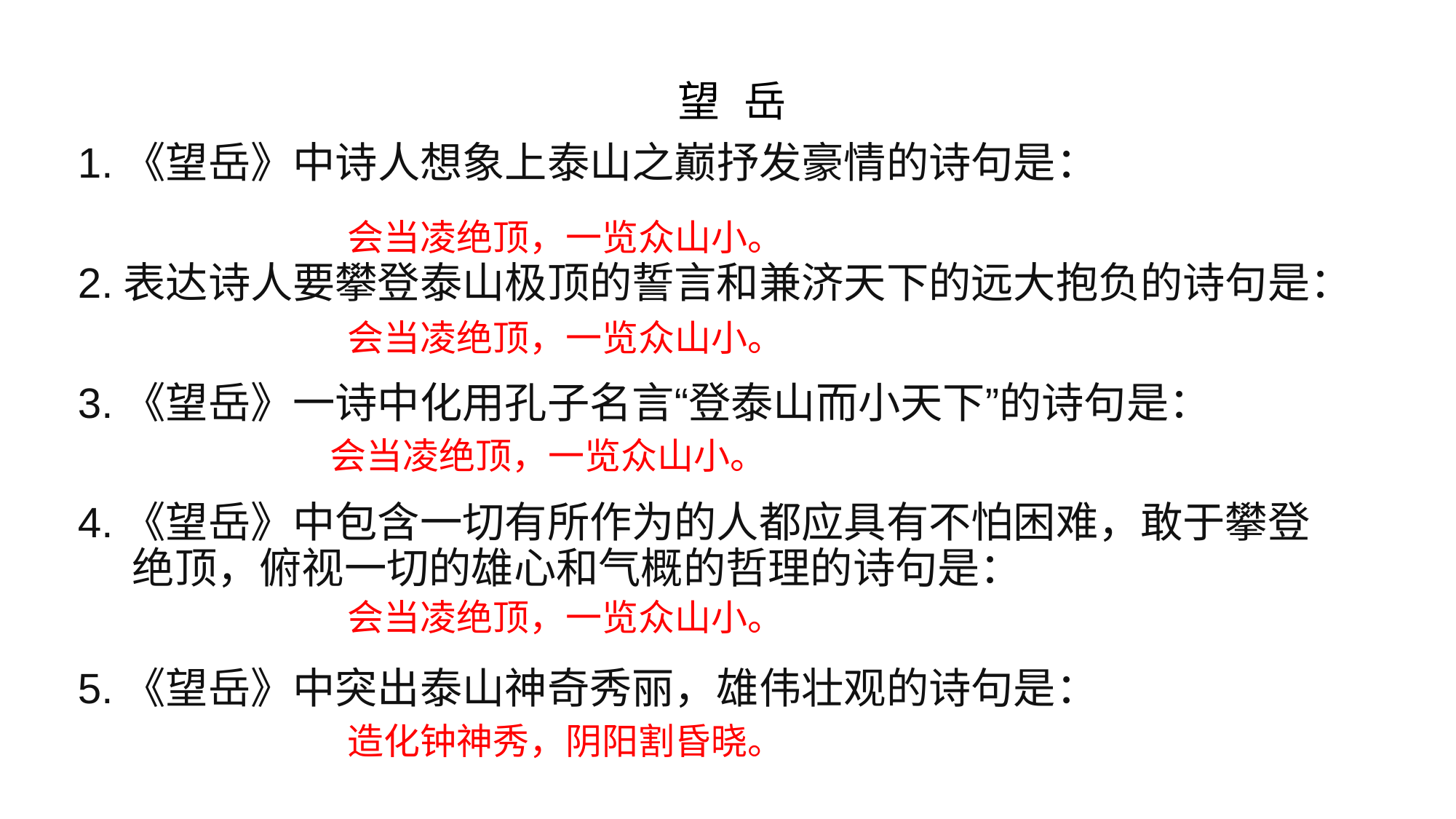

# 望  岳
1.《望岳》中诗人想象上泰山之巅抒发豪情的诗句是：

2.表达诗人要攀登泰山极顶的誓言和兼济天下的远大抱负的诗句是：

3.《望岳》一诗中化用孔子名言“登泰山而小天下”的诗句是：

4.《望岳》中包含一切有所作为的人都应具有不怕困难，敢于攀登绝顶，俯视一切的雄心和气概的哲理的诗句是：

5.《望岳》中突出泰山神奇秀丽，雄伟壮观的诗句是：
会当凌绝顶，一览众山小。
会当凌绝顶，一览众山小。
会当凌绝顶，一览众山小。
会当凌绝顶，一览众山小。
造化钟神秀，阴阳割昏晓。